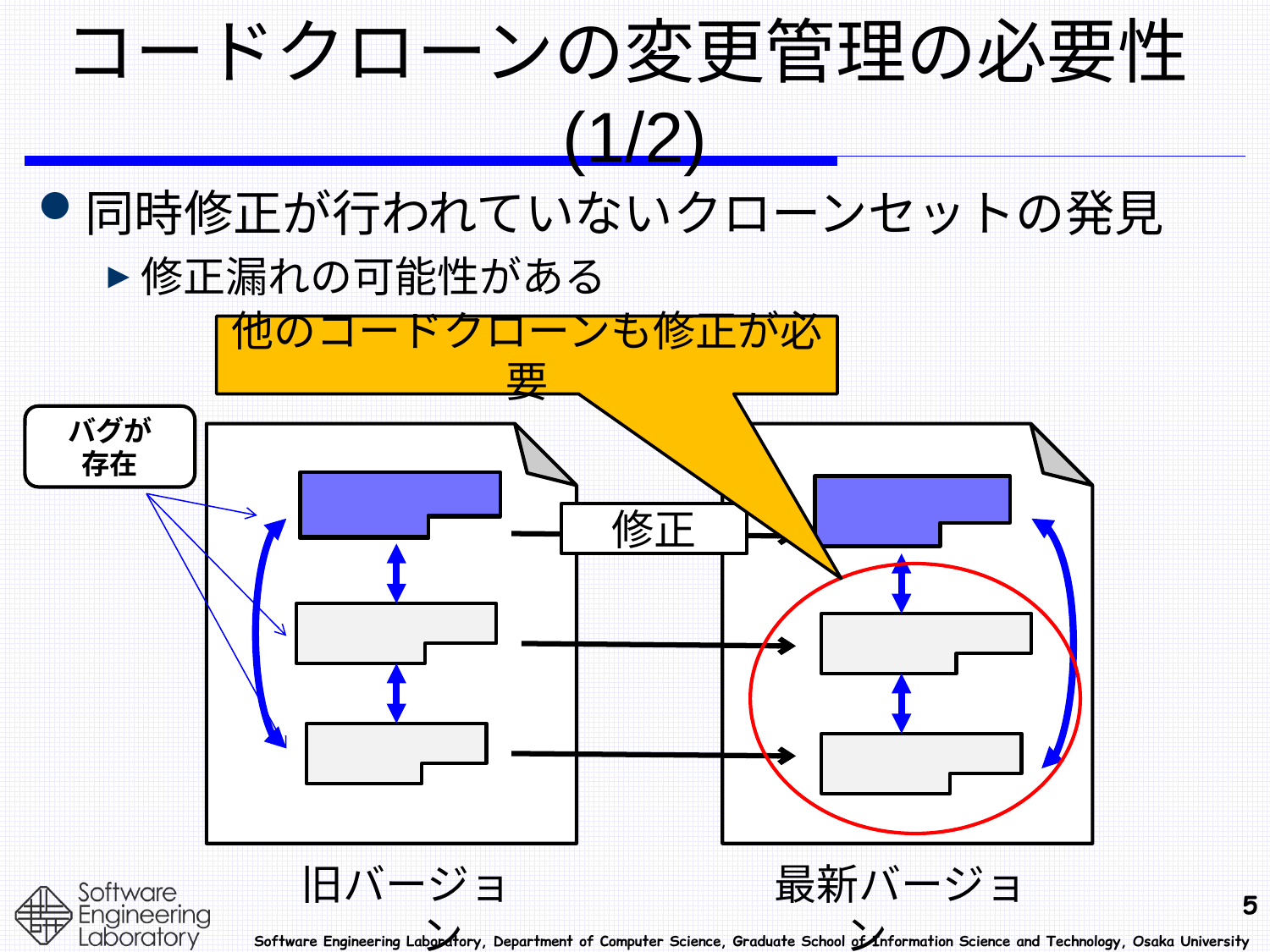

# コードクローンの変更管理の必要性(1/2)
同時修正が行われていないクローンセットの発見
修正漏れの可能性がある
他のコードクローンも修正が必要
バグが
存在

修正

旧バージョン
最新バージョン